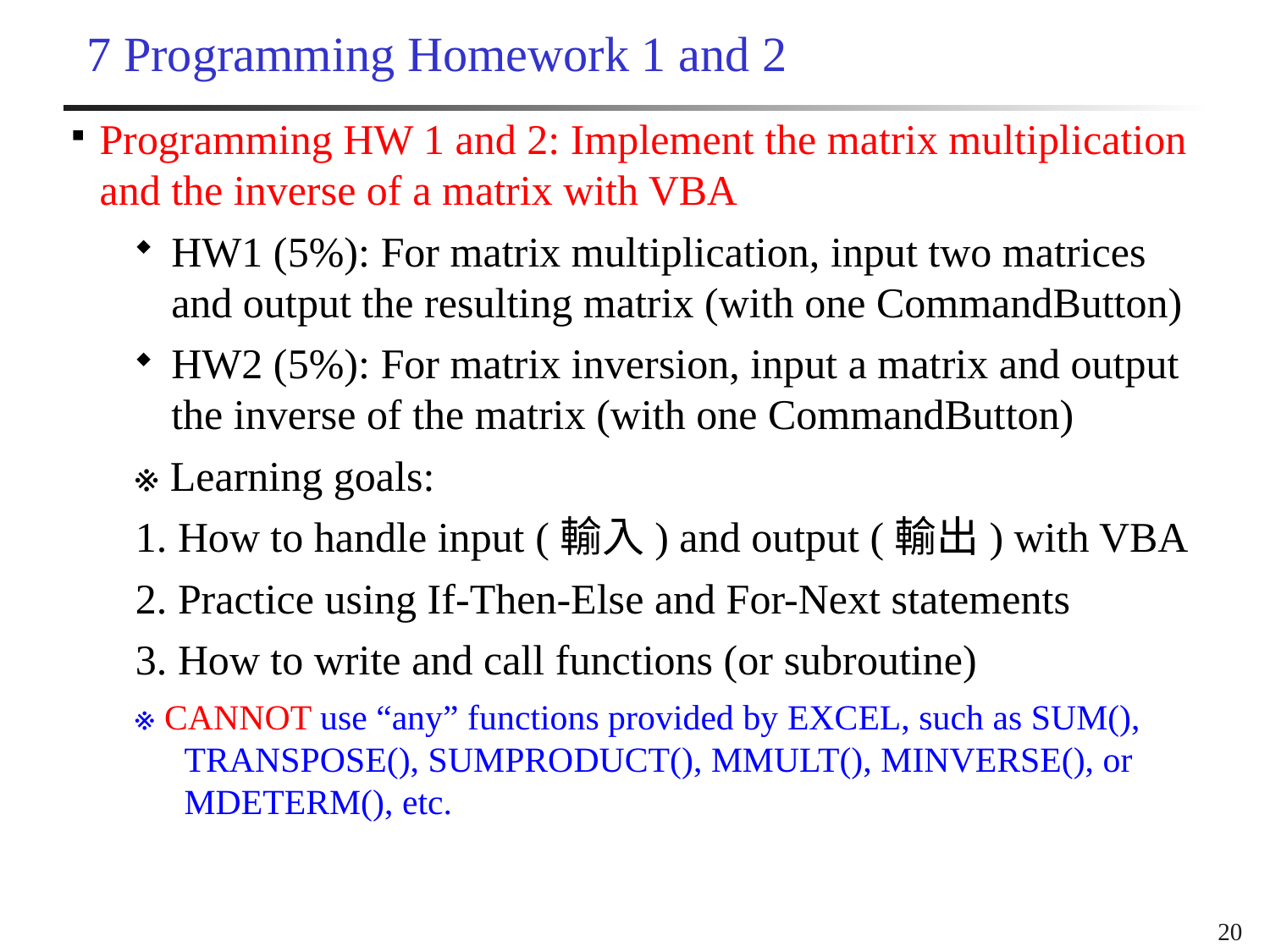

7 Programming Homework 1 and 2
Programming HW 1 and 2: Implement the matrix multiplication and the inverse of a matrix with VBA
HW1 (5%): For matrix multiplication, input two matrices and output the resulting matrix (with one CommandButton)
HW2 (5%): For matrix inversion, input a matrix and output the inverse of the matrix (with one CommandButton)
※ Learning goals:
1. How to handle input (輸入) and output (輸出) with VBA
2. Practice using If-Then-Else and For-Next statements
3. How to write and call functions (or subroutine)
※ CANNOT use “any” functions provided by EXCEL, such as SUM(), TRANSPOSE(), SUMPRODUCT(), MMULT(), MINVERSE(), or MDETERM(), etc.
20